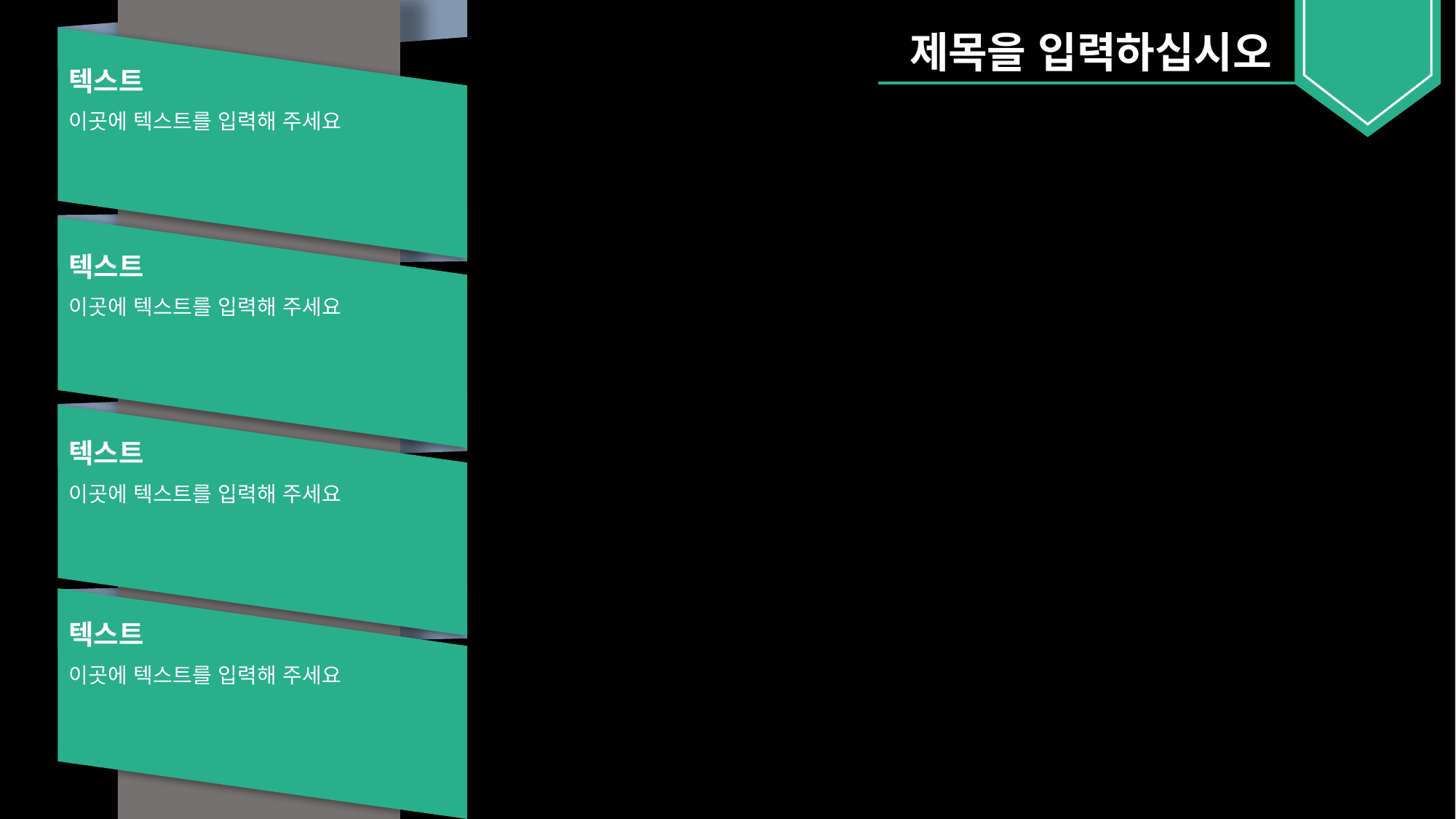

제목을 입력하십시오

텍스트
이곳에 텍스트를 입력해 주세요

텍스트
이곳에 텍스트를 입력해 주세요

텍스트
이곳에 텍스트를 입력해 주세요

텍스트
이곳에 텍스트를 입력해 주세요